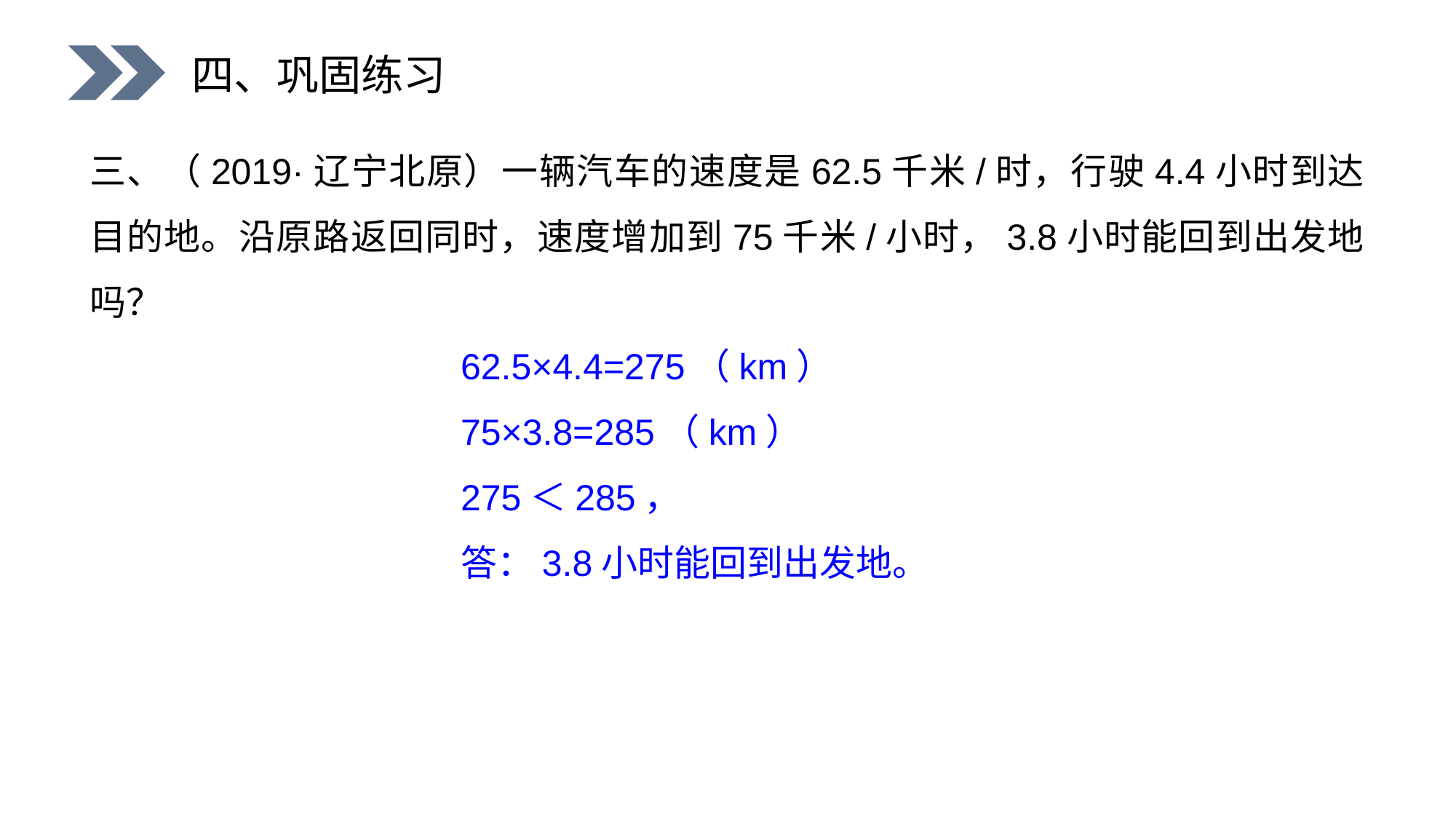

四、巩固练习
三、（2019·辽宁北原）一辆汽车的速度是62.5千米/时，行驶4.4小时到达目的地。沿原路返回同时，速度增加到75千米/小时，3.8小时能回到出发地吗？
62.5×4.4=275（km）
75×3.8=285（km）
275＜285，
答：3.8小时能回到出发地。